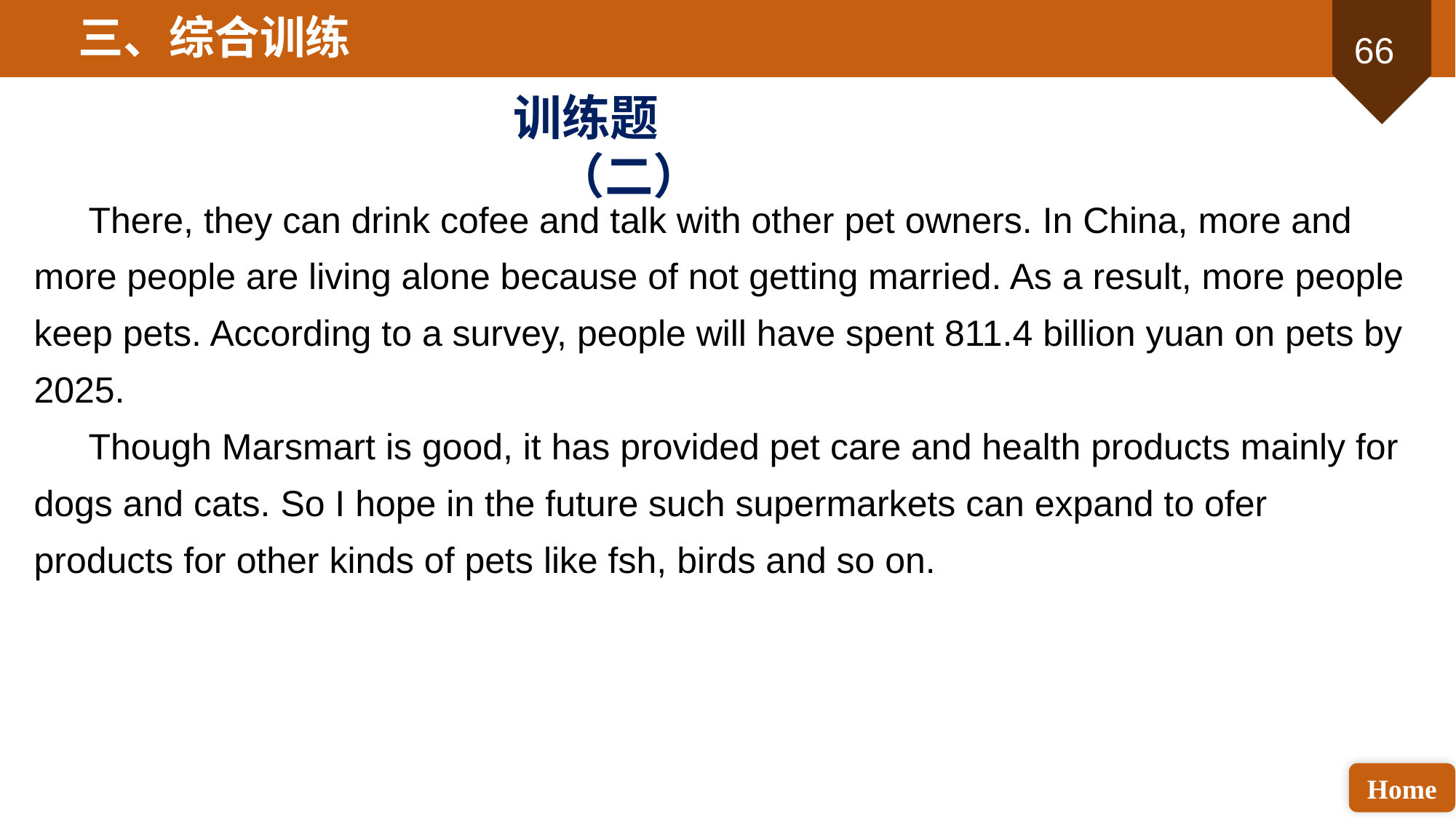

三、综合训练
训练题（二）
There, they can drink cofee and talk with other pet owners. In China, more and more people are living alone because of not getting married. As a result, more people keep pets. According to a survey, people will have spent 811.4 billion yuan on pets by 2025.
Though Marsmart is good, it has provided pet care and health products mainly for dogs and cats. So I hope in the future such supermarkets can expand to ofer products for other kinds of pets like fsh, birds and so on.